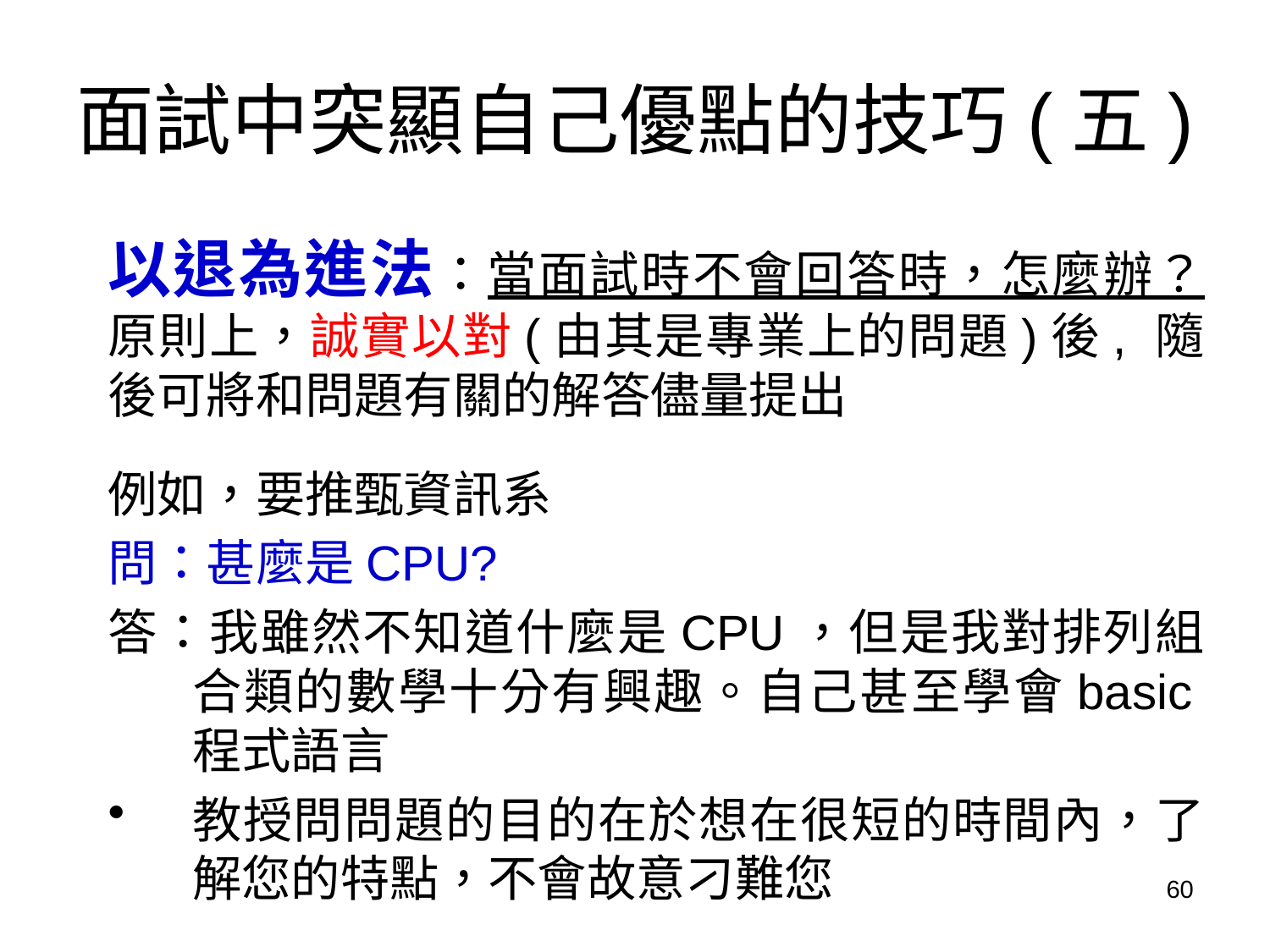

# 面試中突顯自己優點的技巧(五)
以退為進法：當面試時不會回答時，怎麼辦？原則上，誠實以對(由其是專業上的問題)後, 隨後可將和問題有關的解答儘量提出

例如，要推甄資訊系
問：甚麼是CPU?
答：我雖然不知道什麼是CPU，但是我對排列組合類的數學十分有興趣。自己甚至學會basic程式語言
教授問問題的目的在於想在很短的時間內，了解您的特點，不會故意刁難您
60